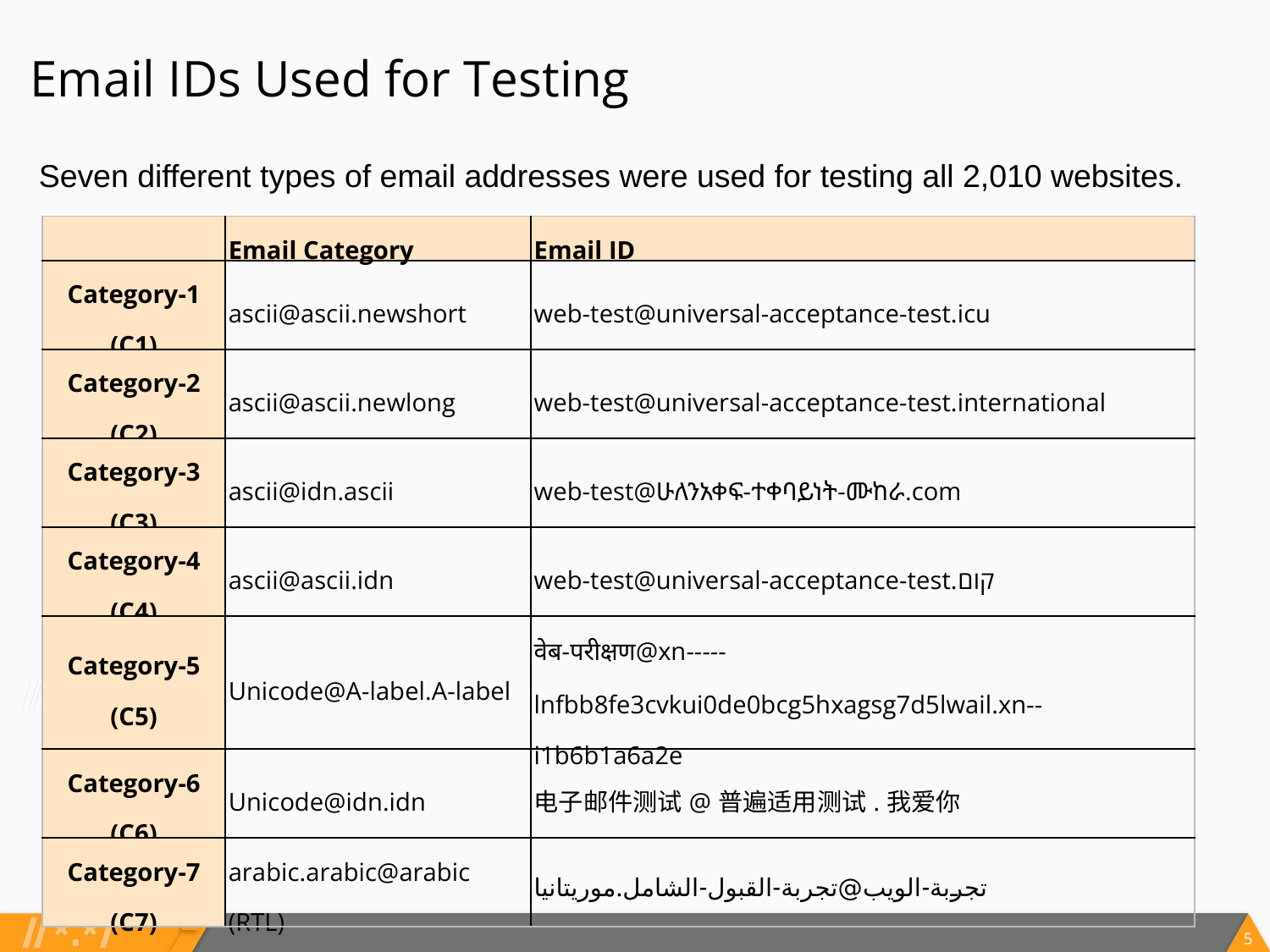

Email IDs Used for Testing
Seven different types of email addresses were used for testing all 2,010 websites.
|  | Email Category | Email ID |
| --- | --- | --- |
| Category-1 (C1) | ascii@ascii.newshort | web-test@universal-acceptance-test.icu |
| Category-2 (C2) | ascii@ascii.newlong | web-test@universal-acceptance-test.international |
| Category-3 (C3) | ascii@idn.ascii | web-test@ሁለንአቀፍ-ተቀባይነት-ሙከራ.com |
| Category-4 (C4) | ascii@ascii.idn | web-test@universal-acceptance-test.קום |
| Category-5 (C5) | Unicode@A-label.A-label | वेब-परीक्षण@xn-----lnfbb8fe3cvkui0de0bcg5hxagsg7d5lwail.xn--i1b6b1a6a2e |
| Category-6 (C6) | Unicode@idn.idn | 电子邮件测试@普遍适用测试.我爱你 |
| Category-7 (C7) | arabic.arabic@arabic (RTL) | تجربة-الويب@تجربة-القبول-الشامل.موريتانيا |